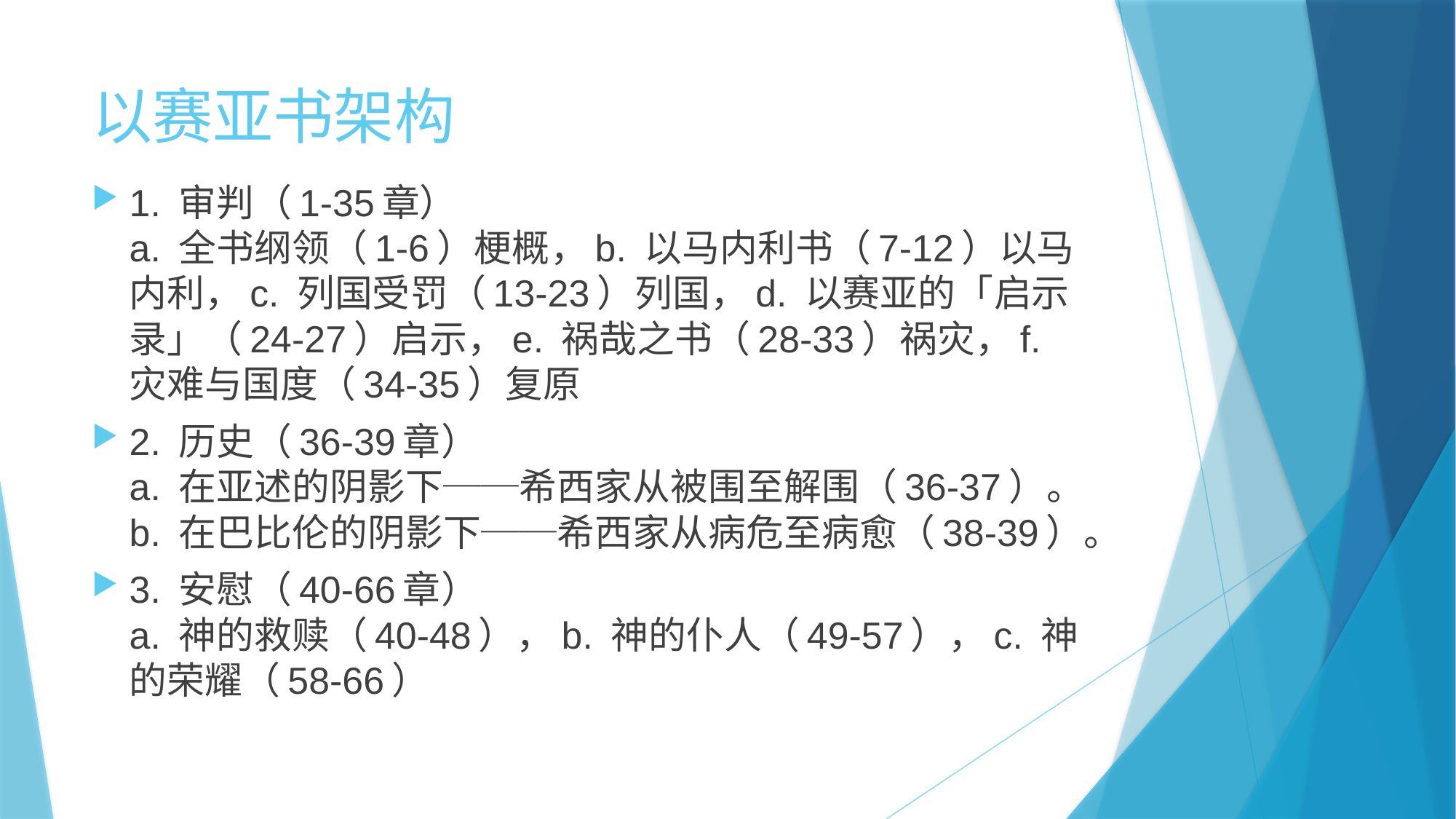

# 以赛亚书架构
1. 审判（1-35章）
a. 全书纲领（1-6）梗概，b. 以马内利书（7-12）以马内利，c. 列国受罚（13-23）列国，d. 以赛亚的「启示录」（24-27）启示，e. 祸哉之书（28-33）祸灾，f. 灾难与国度（34-35）复原
2. 历史（36-39章）
a. 在亚述的阴影下──希西家从被围至解围（36-37）。
b. 在巴比伦的阴影下──希西家从病危至病愈（38-39）。
3. 安慰（40-66章）
a. 神的救赎（40-48），b. 神的仆人（49-57），c. 神的荣耀（58-66）